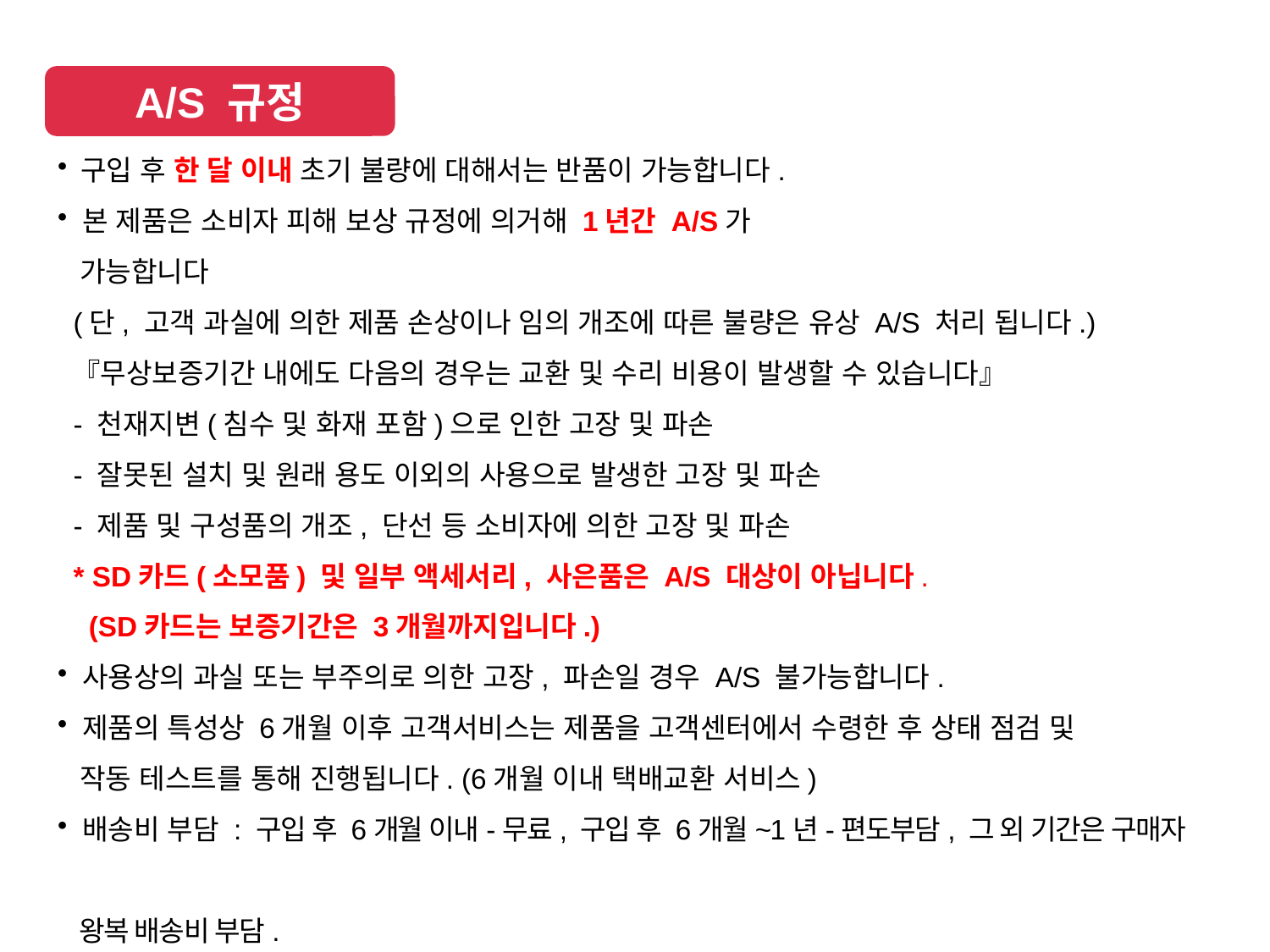

A/S 규정
 구입 후 한 달 이내 초기 불량에 대해서는 반품이 가능합니다.
 본 제품은 소비자 피해 보상 규정에 의거해 1년간 A/S가
  가능합니다
  (단, 고객 과실에 의한 제품 손상이나 임의 개조에 따른 불량은 유상 A/S 처리 됩니다.)
 『무상보증기간 내에도 다음의 경우는 교환 및 수리 비용이 발생할 수 있습니다』
  - 천재지변(침수 및 화재 포함)으로 인한 고장 및 파손
  - 잘못된 설치 및 원래 용도 이외의 사용으로 발생한 고장 및 파손
  - 제품 및 구성품의 개조, 단선 등 소비자에 의한 고장 및 파손
  * SD카드(소모품) 및 일부 액세서리, 사은품은 A/S 대상이 아닙니다.
    (SD카드는 보증기간은 3개월까지입니다.)
 사용상의 과실 또는 부주의로 의한 고장, 파손일 경우 A/S 불가능합니다.
 제품의 특성상 6개월 이후 고객서비스는 제품을 고객센터에서 수령한 후 상태 점검 및
  작동 테스트를 통해 진행됩니다. (6개월 이내 택배교환 서비스)
 배송비 부담 : 구입 후 6개월 이내-무료, 구입 후 6개월~1년-편도부담, 그 외 기간은 구매자
  왕복 배송비 부담.